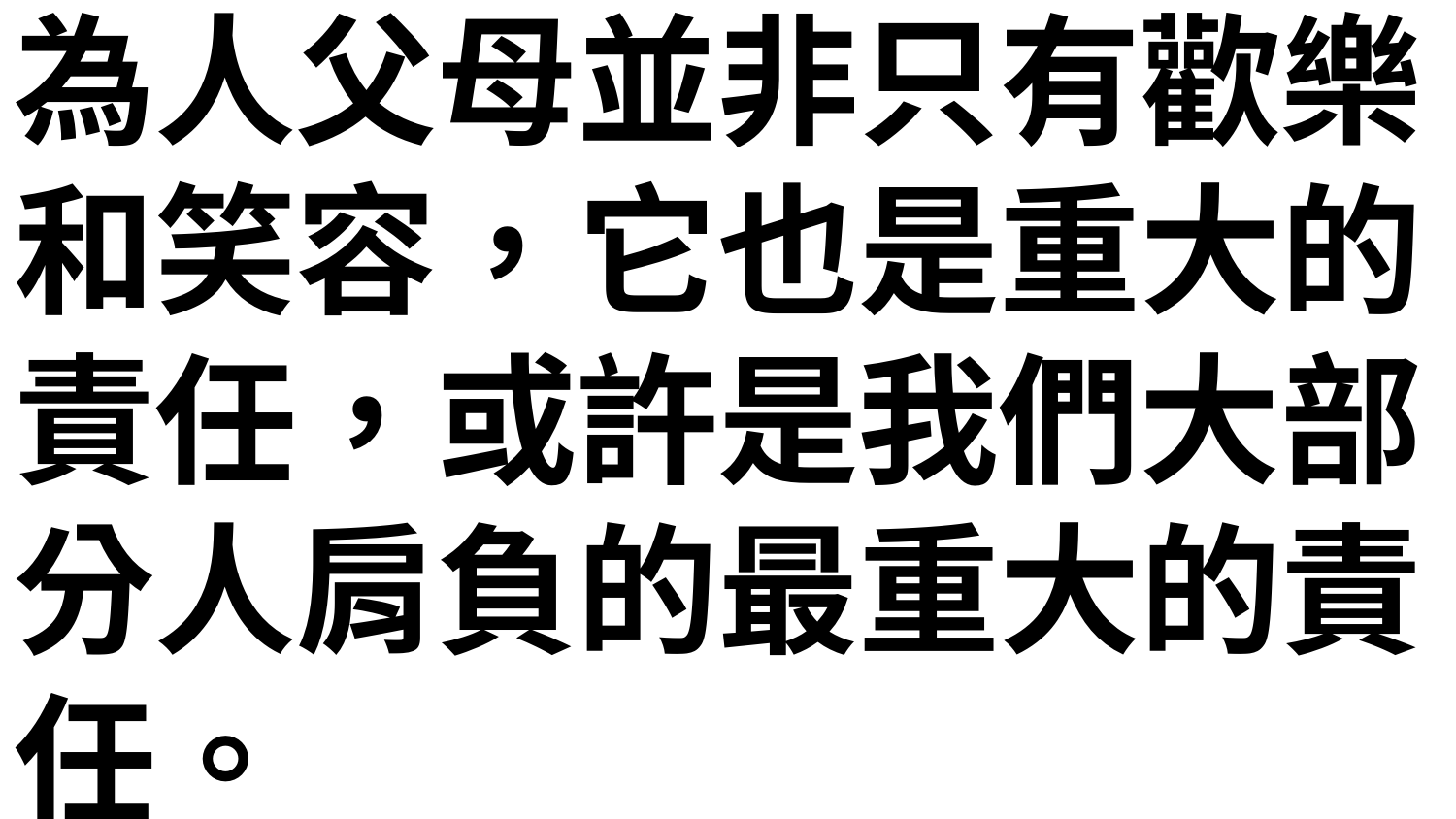

為人父母並非只有歡樂和笑容，它也是重大的責任，或許是我們大部分人肩負的最重大的責任。